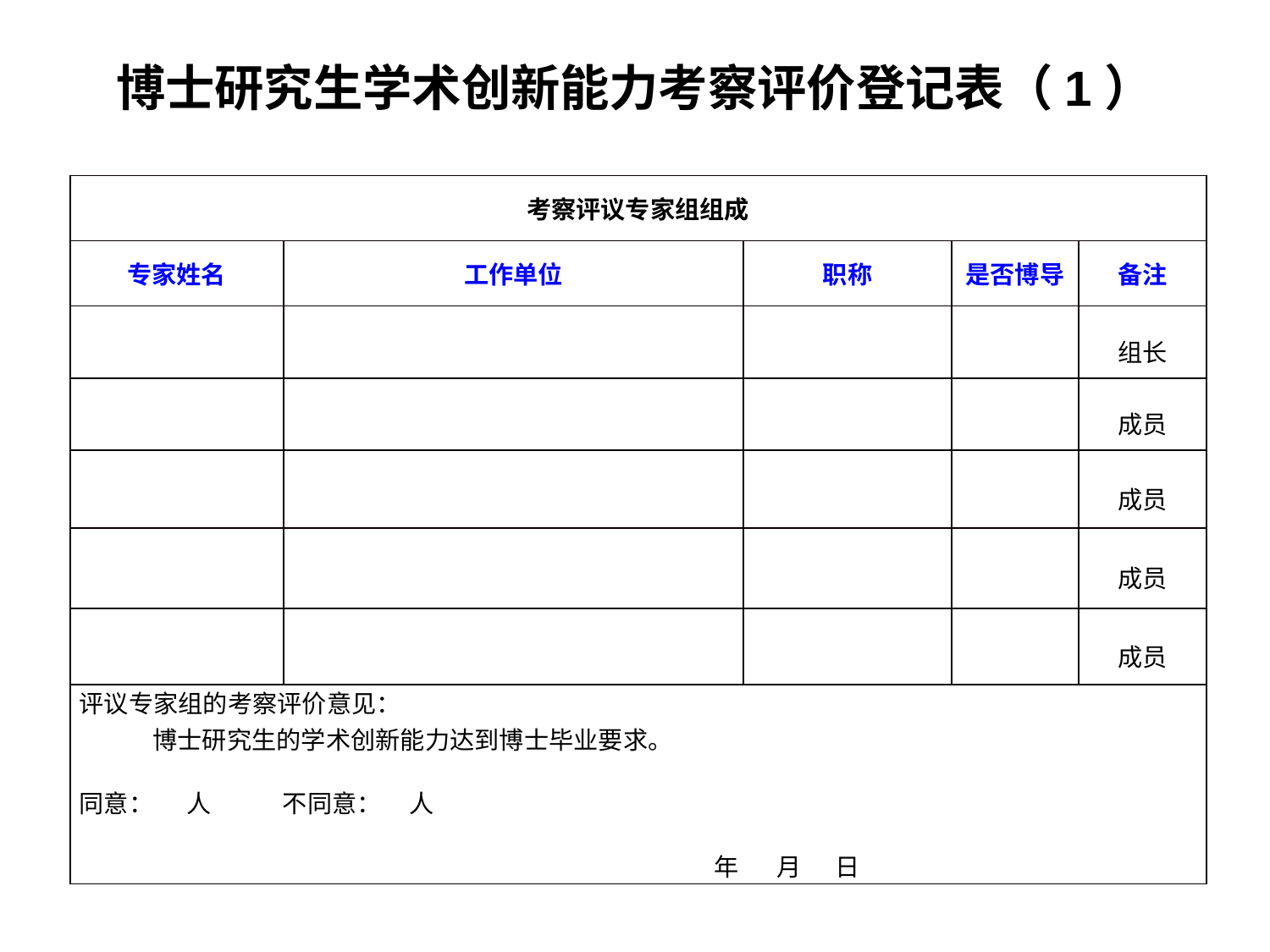

# 博士研究生学术创新能力考察评价登记表（1）
| 考察评议专家组组成 |  |  |  |  |
| --- | --- | --- | --- | --- |
| 专家姓名 | 工作单位 | 职称 | 是否博导 | 备注 |
|  |  |  |  | 组长 |
|  |  |  |  | 成员 |
|  |  |  |  | 成员 |
|  |  |  |  | 成员 |
|  |  |  |  | 成员 |
| 评议专家组的考察评价意见： 博士研究生的学术创新能力达到博士毕业要求。 同意： 人 不同意： 人 年 月 日 |  |  |  |  |